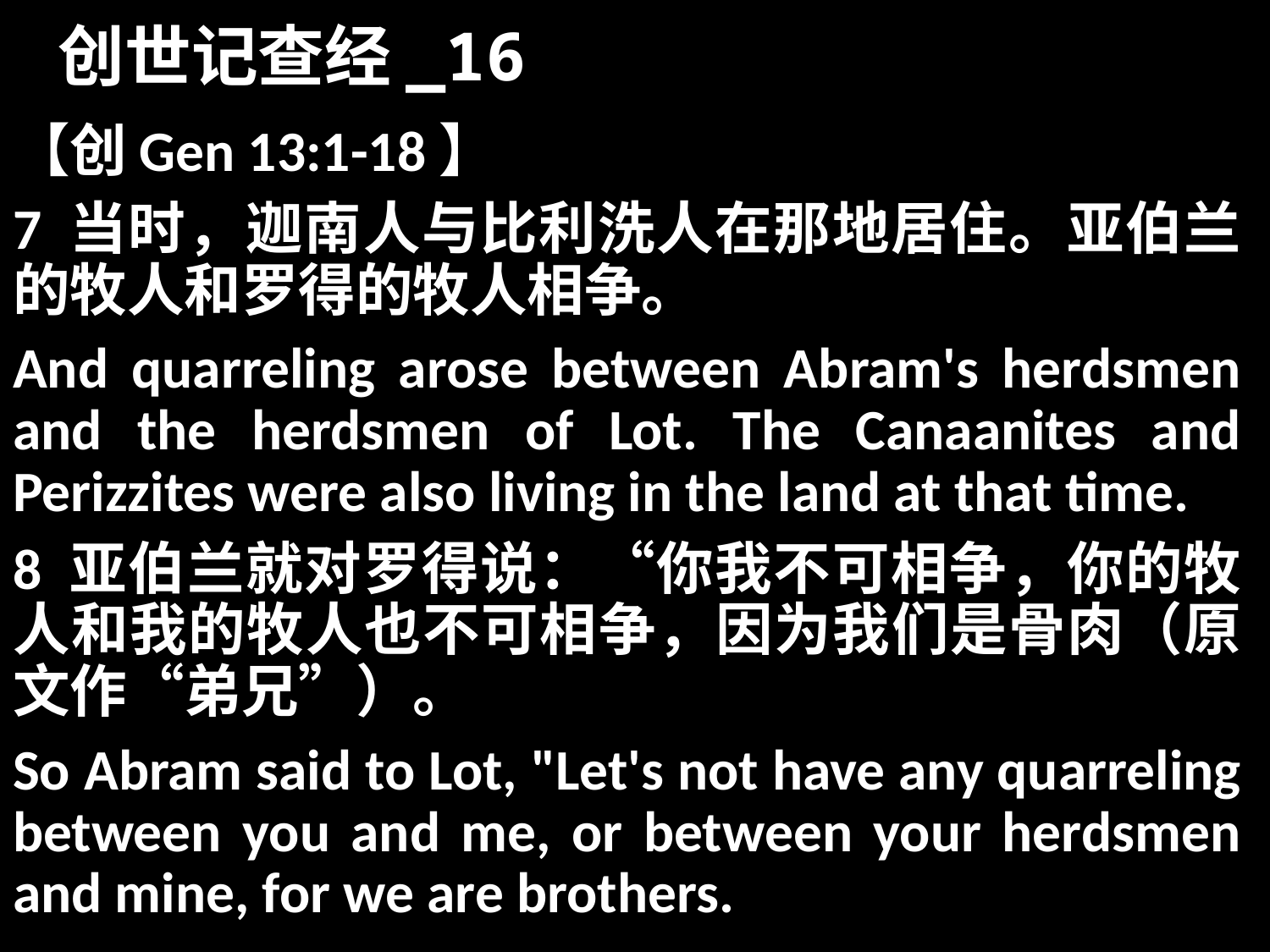

# 创世记查经_16
【创Gen 13:1-18】
7 当时，迦南人与比利洗人在那地居住。亚伯兰的牧人和罗得的牧人相争。
And quarreling arose between Abram's herdsmen and the herdsmen of Lot. The Canaanites and Perizzites were also living in the land at that time.
8 亚伯兰就对罗得说：“你我不可相争，你的牧人和我的牧人也不可相争，因为我们是骨肉（原文作“弟兄”）。
So Abram said to Lot, "Let's not have any quarreling between you and me, or between your herdsmen and mine, for we are brothers.